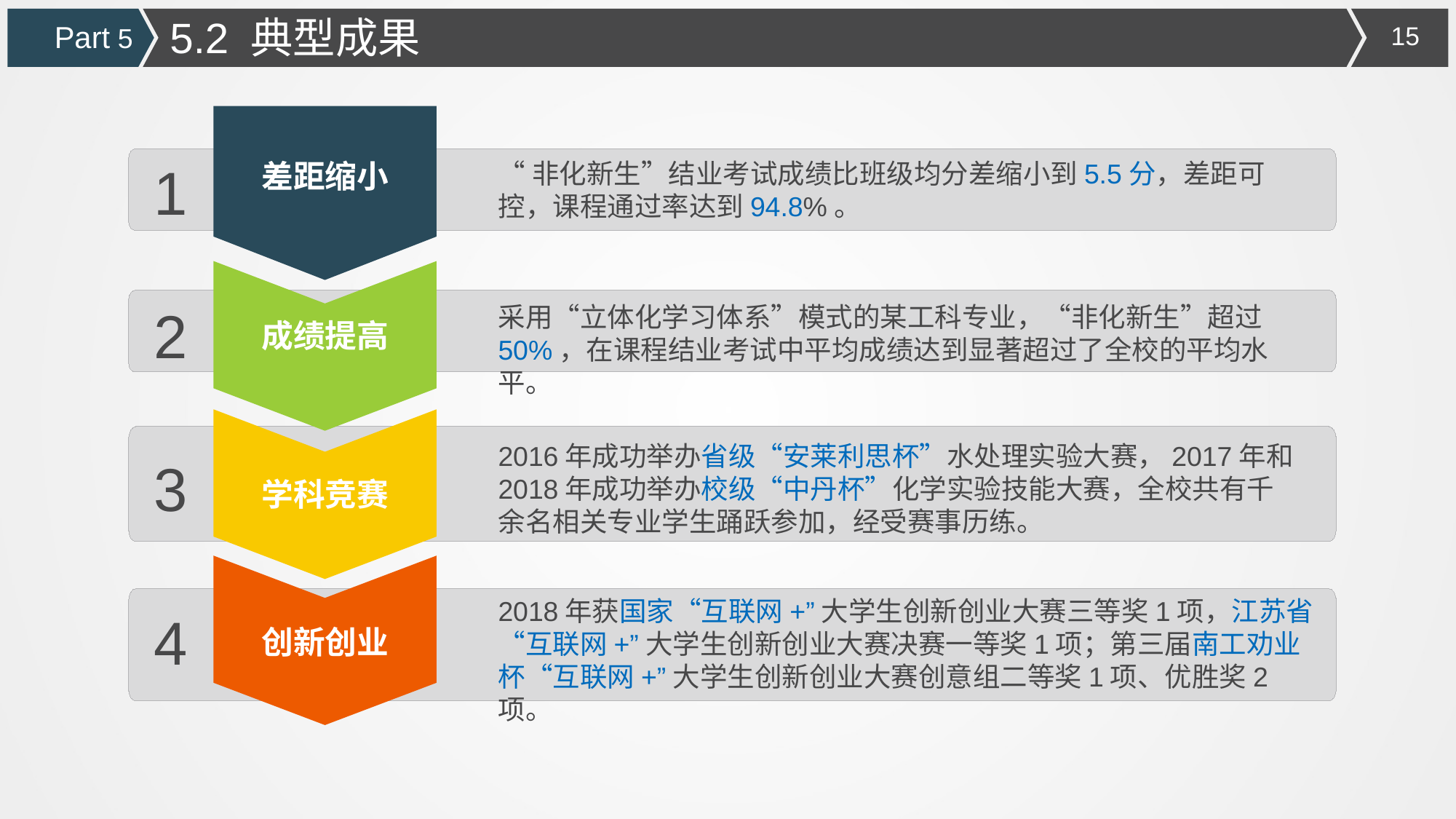

5.2 典型成果
Part 5

1
差距缩小
“非化新生”结业考试成绩比班级均分差缩小到5.5分，差距可控，课程通过率达到94.8%。

2
采用“立体化学习体系”模式的某工科专业，“非化新生”超过50%，在课程结业考试中平均成绩达到显著超过了全校的平均水平。
成绩提高

2016年成功举办省级“安莱利思杯”水处理实验大赛，2017年和2018年成功举办校级“中丹杯”化学实验技能大赛，全校共有千余名相关专业学生踊跃参加，经受赛事历练。
3
学科竞赛

2018年获国家“互联网+”大学生创新创业大赛三等奖1项，江苏省“互联网+”大学生创新创业大赛决赛一等奖1项；第三届南工劝业杯“互联网+”大学生创新创业大赛创意组二等奖1项、优胜奖2项。
4
创新创业